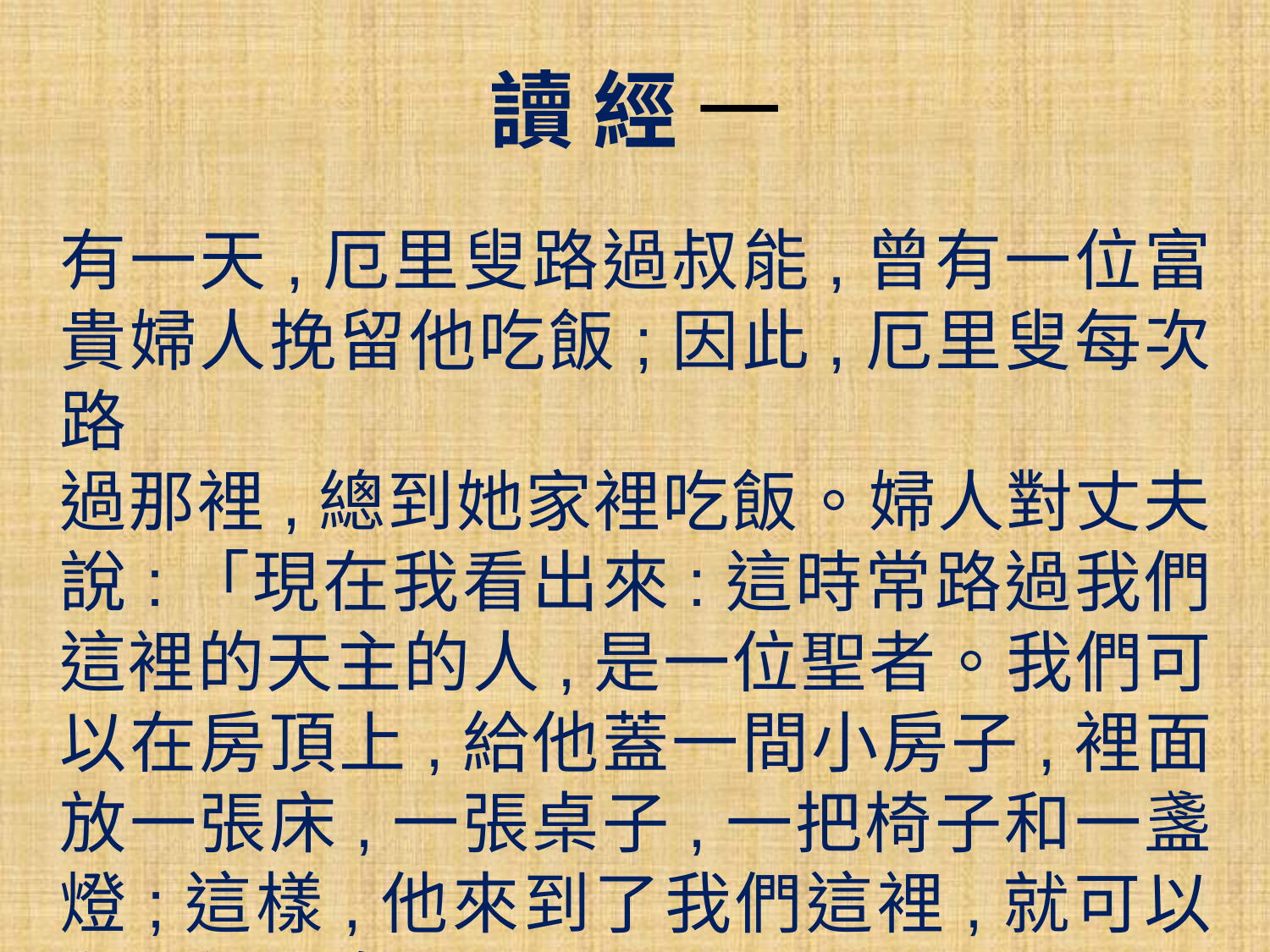

讀 經 一

有一天,厄里叟路過叔能,曾有一位富貴婦人挽留他吃飯;因此,厄里叟每次路
過那裡,總到她家裡吃飯。婦人對丈夫說:「現在我看出來:這時常路過我們這裡的天主的人,是一位聖者。我們可以在房頂上,給他蓋一間小房子,裡面放一張床,一張桌子,一把椅子和一盞燈;這樣,他來到了我們這裡,就可以在那裡休息。」
#